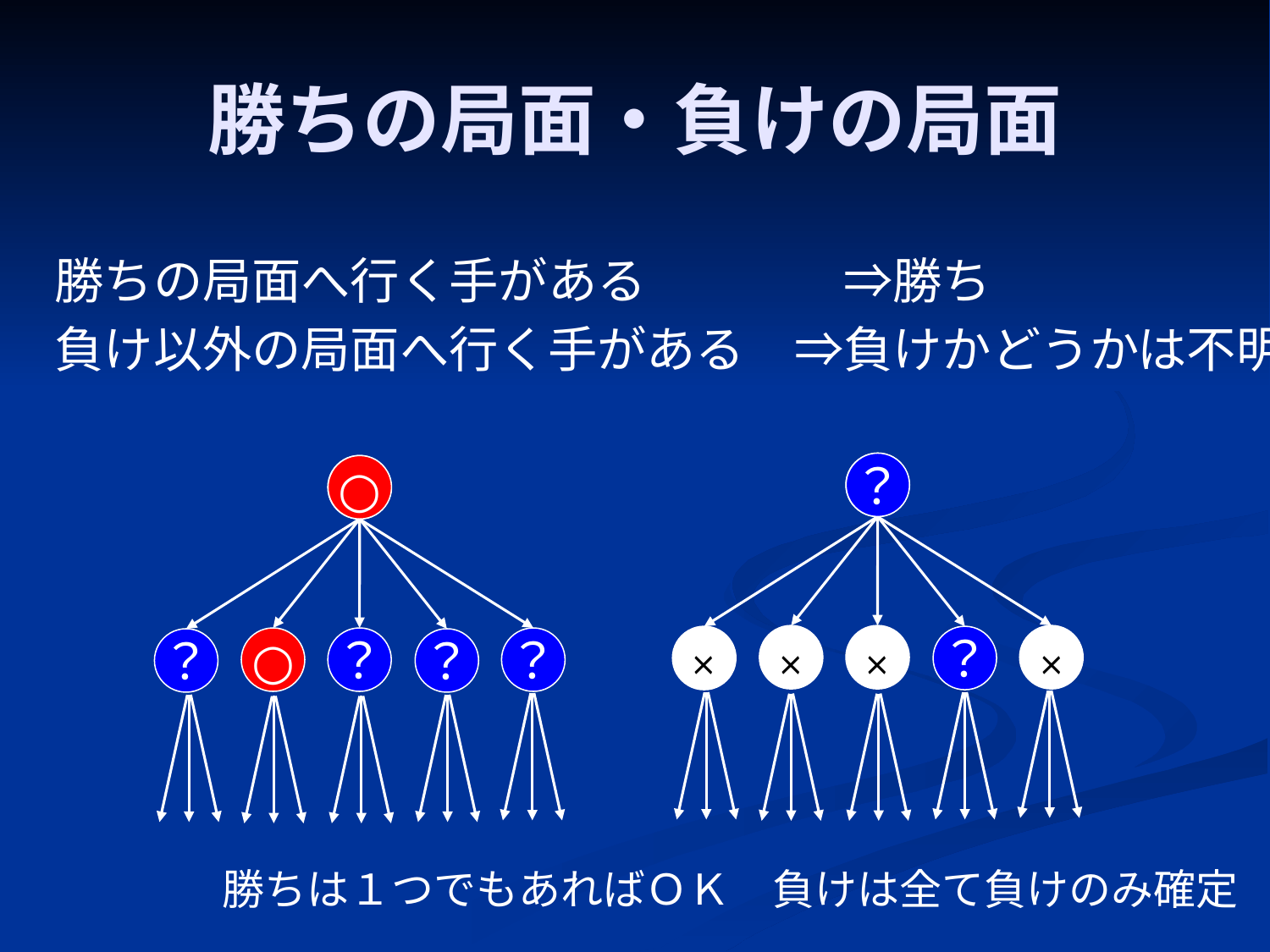

# 勝ちの局面・負けの局面
勝ちの局面へ行く手がある　　　　⇒勝ち
負け以外の局面へ行く手がある　⇒負けかどうかは不明

？

○
×
×
×
×
？
○
？
？
？
？
勝ちは１つでもあればＯＫ　負けは全て負けのみ確定